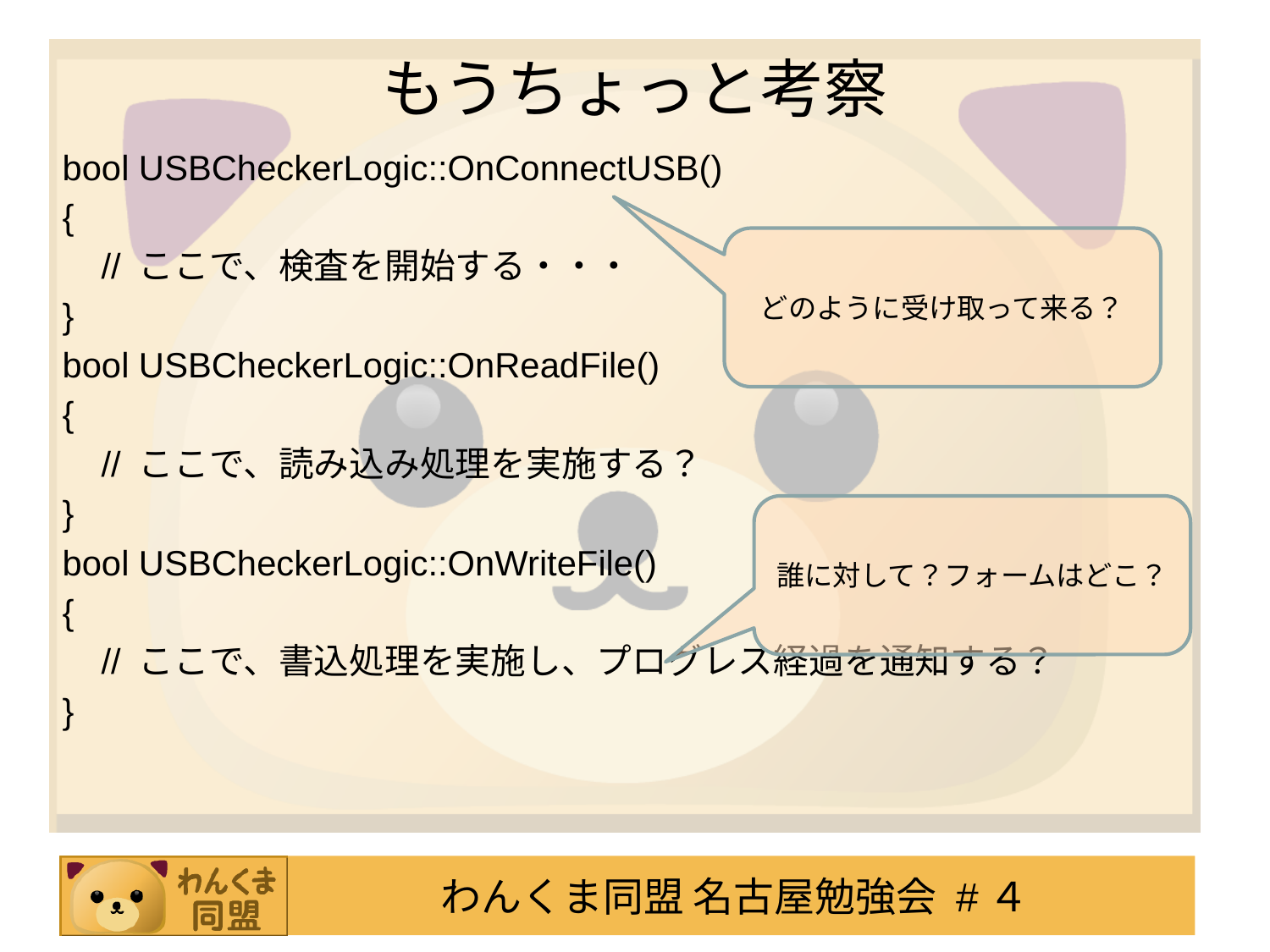

# もうちょっと考察
bool USBCheckerLogic::OnConnectUSB()
{
    // ここで、検査を開始する・・・
}
bool USBCheckerLogic::OnReadFile()
{
    // ここで、読み込み処理を実施する？
}
bool USBCheckerLogic::OnWriteFile()
{
    // ここで、書込処理を実施し、プログレス経過を通知する？
}
どのように受け取って来る？
誰に対して？フォームはどこ？